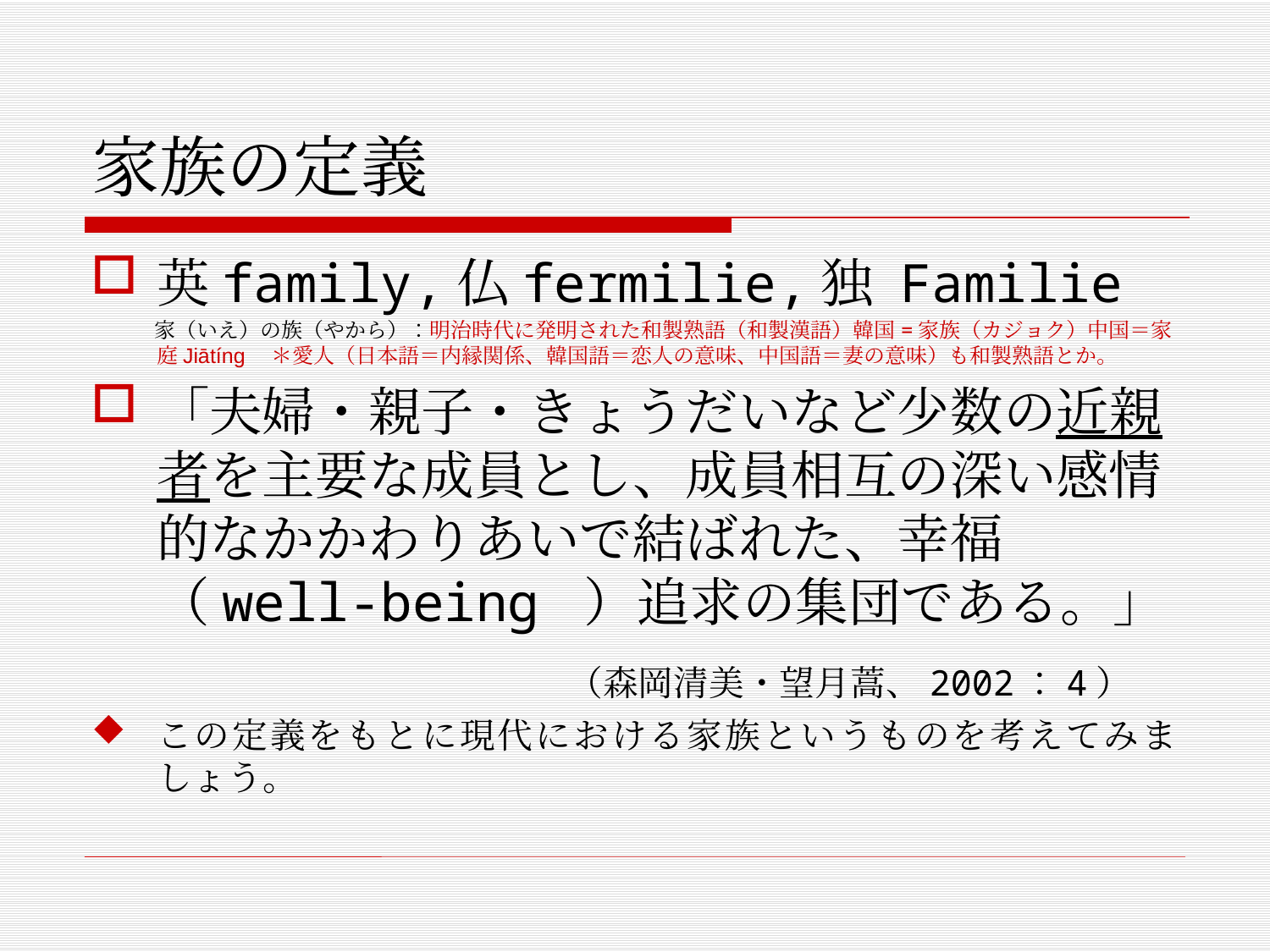

# 家族の定義
英family,仏fermilie,独 Familie
　　　家（いえ）の族（やから）：明治時代に発明された和製熟語（和製漢語）韓国=家族（カジョク）中国＝家庭Jiātíng　＊愛人（日本語＝内縁関係、韓国語＝恋人の意味、中国語＝妻の意味）も和製熟語とか。
「夫婦・親子・きょうだいなど少数の近親者を主要な成員とし、成員相互の深い感情的なかかわりあいで結ばれた、幸福（well-being ）追求の集団である。」
　　　　　　　　　（森岡清美・望月蒿、2002：4）
この定義をもとに現代における家族というものを考えてみましょう。